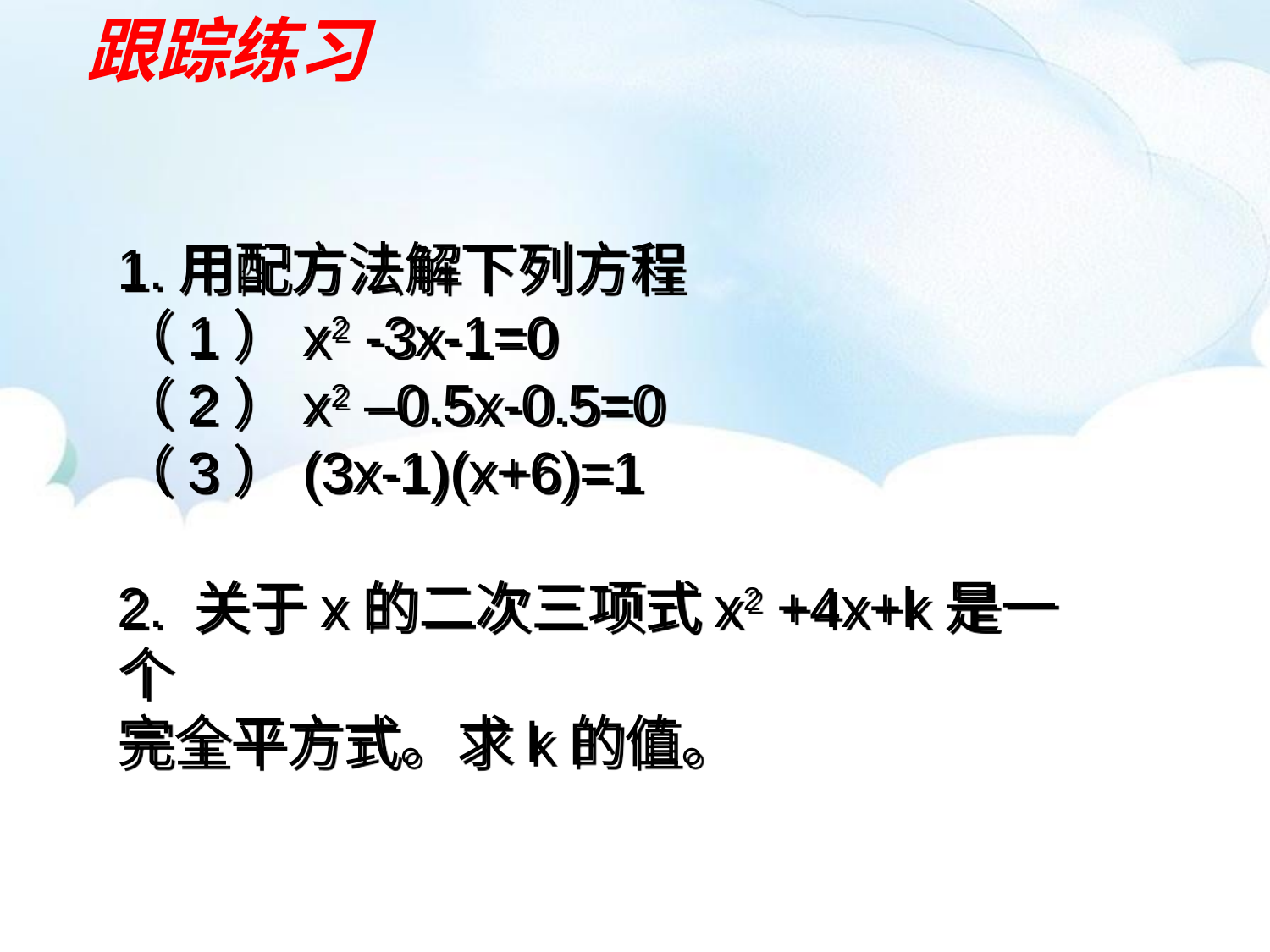

跟踪练习
1.用配方法解下列方程
（1）x2 -3x-1=0
（2）x2 –0.5x-0.5=0
（3）(3x-1)(x+6)=1

2. 关于x的二次三项式x2 +4x+k是一个
完全平方式。求k的值。